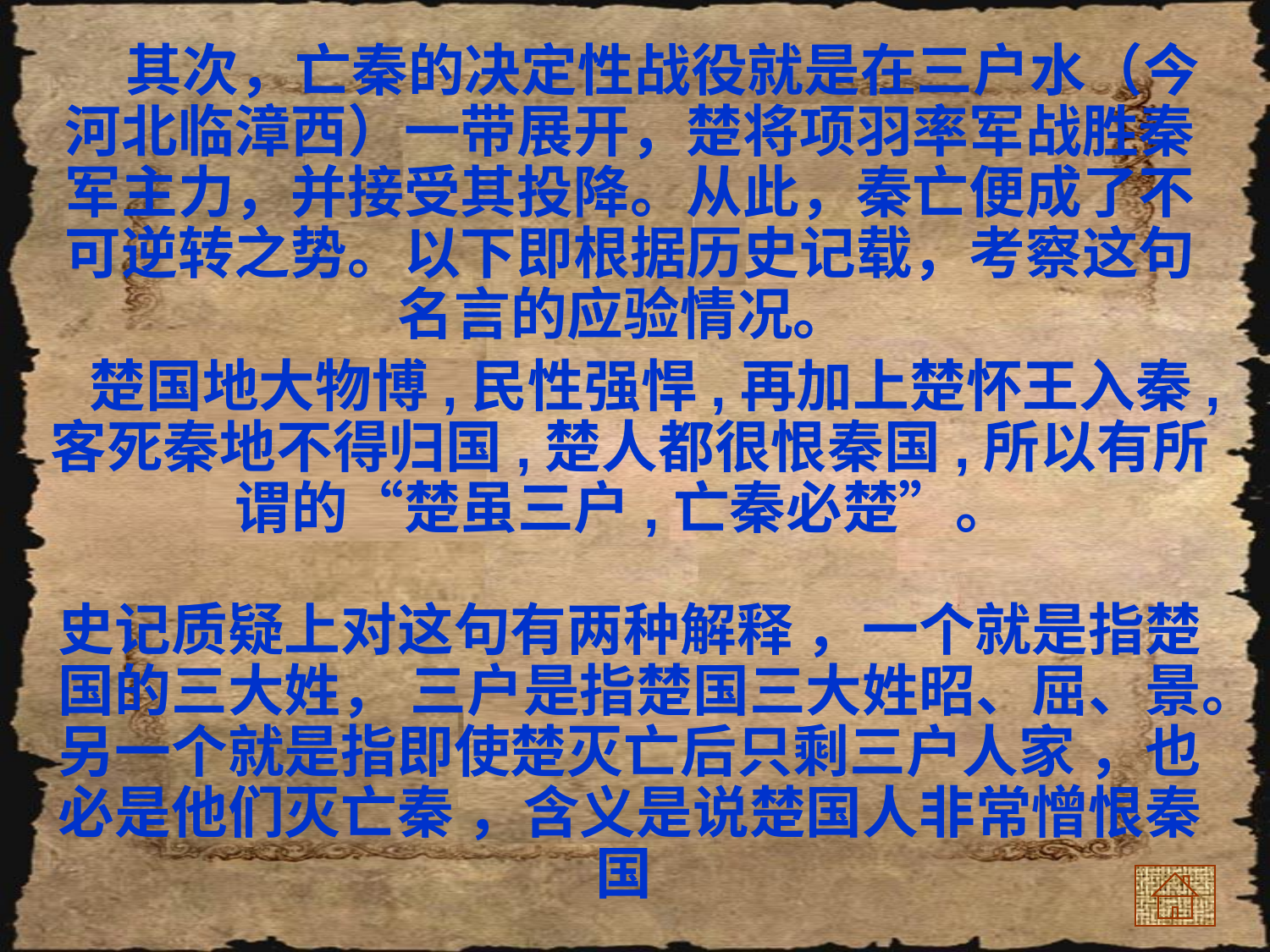

其次，亡秦的决定性战役就是在三户水（今河北临漳西）一带展开，楚将项羽率军战胜秦军主力，并接受其投降。从此，秦亡便成了不可逆转之势。以下即根据历史记载，考察这句名言的应验情况。
   楚国地大物博,民性强悍,再加上楚怀王入秦,客死秦地不得归国,楚人都很恨秦国,所以有所谓的“楚虽三户,亡秦必楚”。
史记质疑上对这句有两种解释 ，一个就是指楚国的三大姓， 三户是指楚国三大姓昭、屈、景。另一个就是指即使楚灭亡后只剩三户人家 ，也必是他们灭亡秦 ，含义是说楚国人非常憎恨秦国